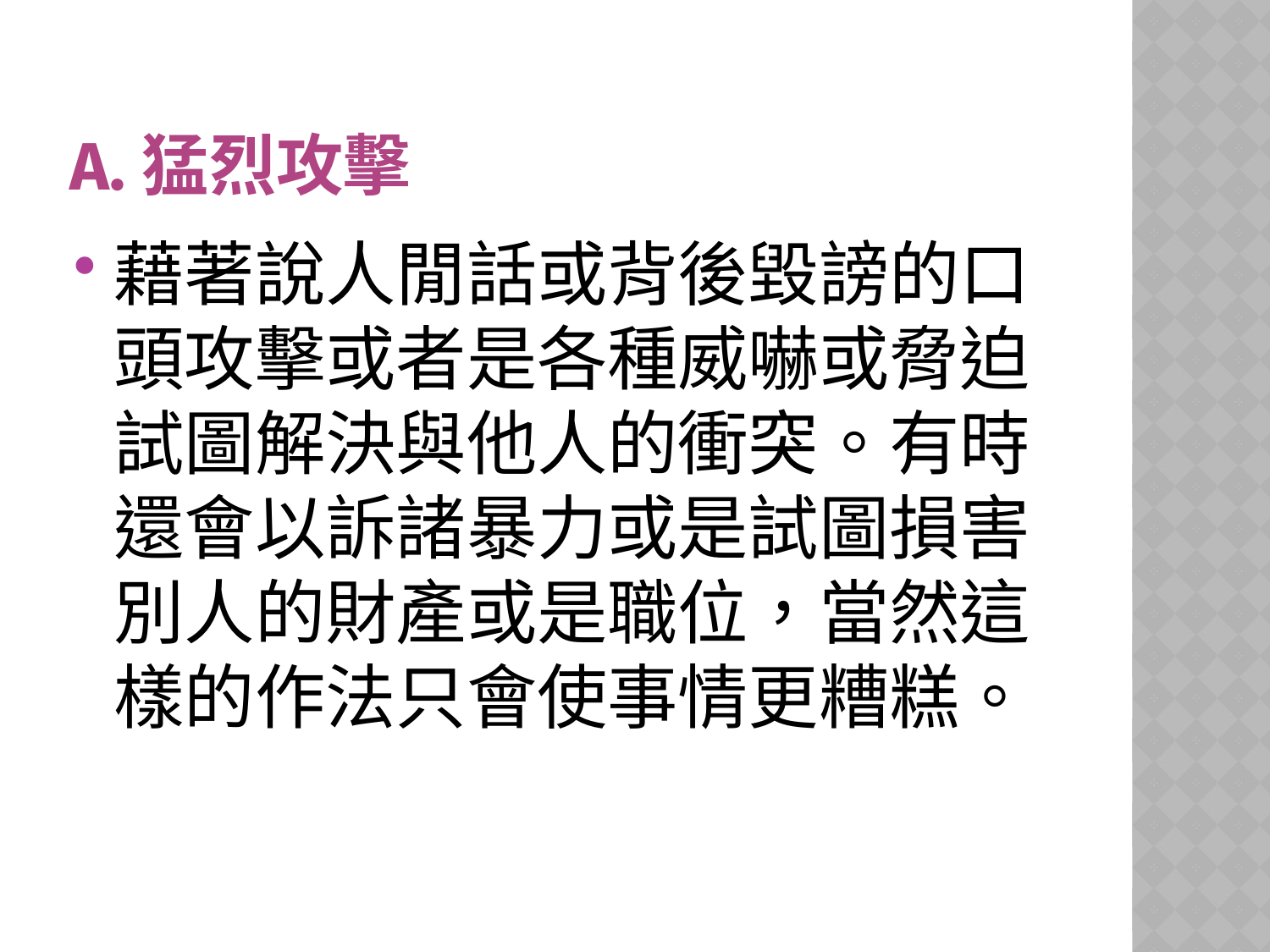

# a.猛烈攻擊
藉著說人閒話或背後毀謗的口頭攻擊或者是各種威嚇或脅迫試圖解決與他人的衝突。有時還會以訴諸暴力或是試圖損害別人的財產或是職位，當然這樣的作法只會使事情更糟糕。